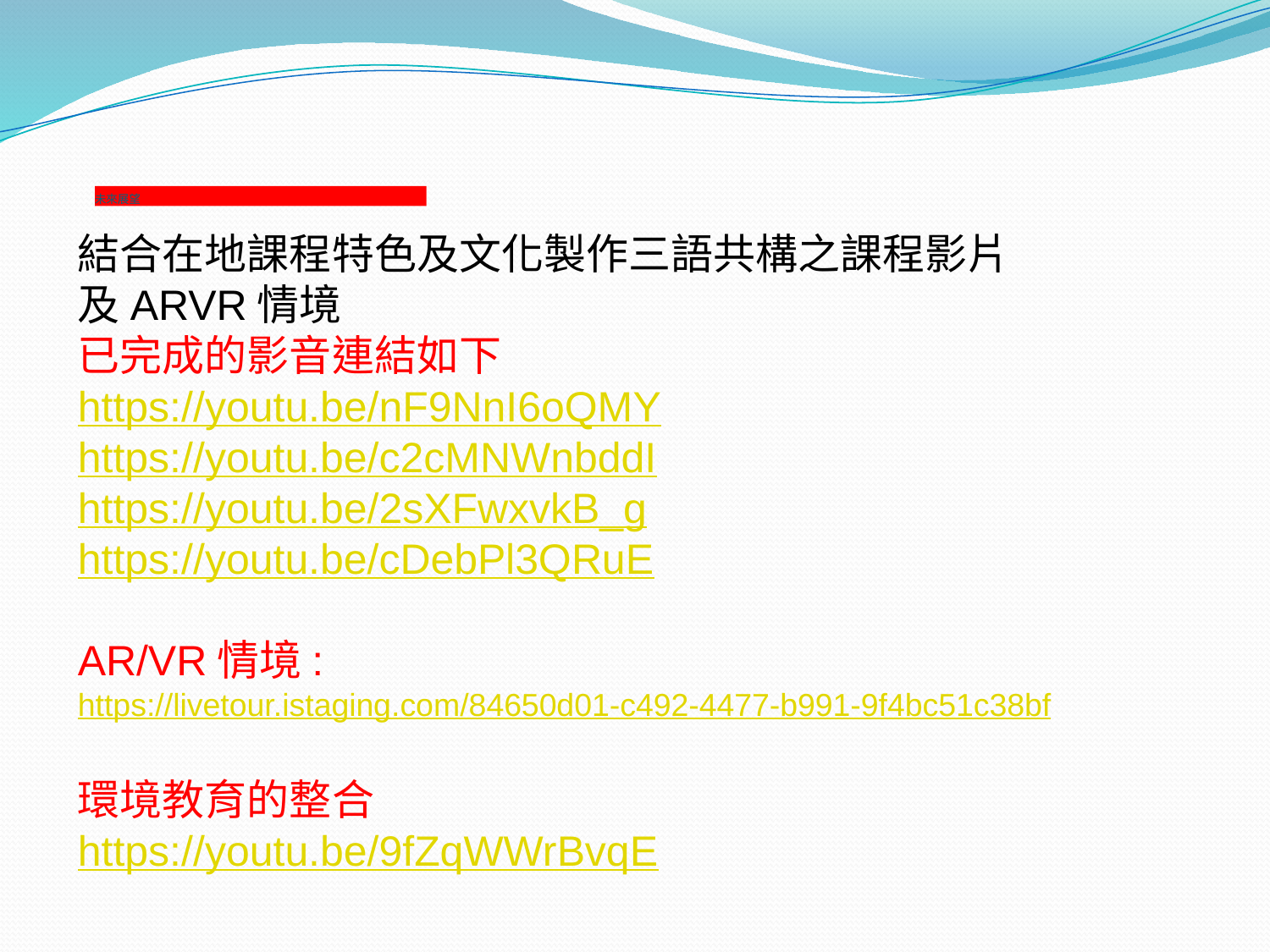

# 未來展望
結合在地課程特色及文化製作三語共構之課程影片
及ARVR情境
已完成的影音連結如下
https://youtu.be/nF9NnI6oQMY
https://youtu.be/c2cMNWnbddI
https://youtu.be/2sXFwxvkB_g
https://youtu.be/cDebPl3QRuE

AR/VR情境:
https://livetour.istaging.com/84650d01-c492-4477-b991-9f4bc51c38bf

環境教育的整合
https://youtu.be/9fZqWWrBvqE